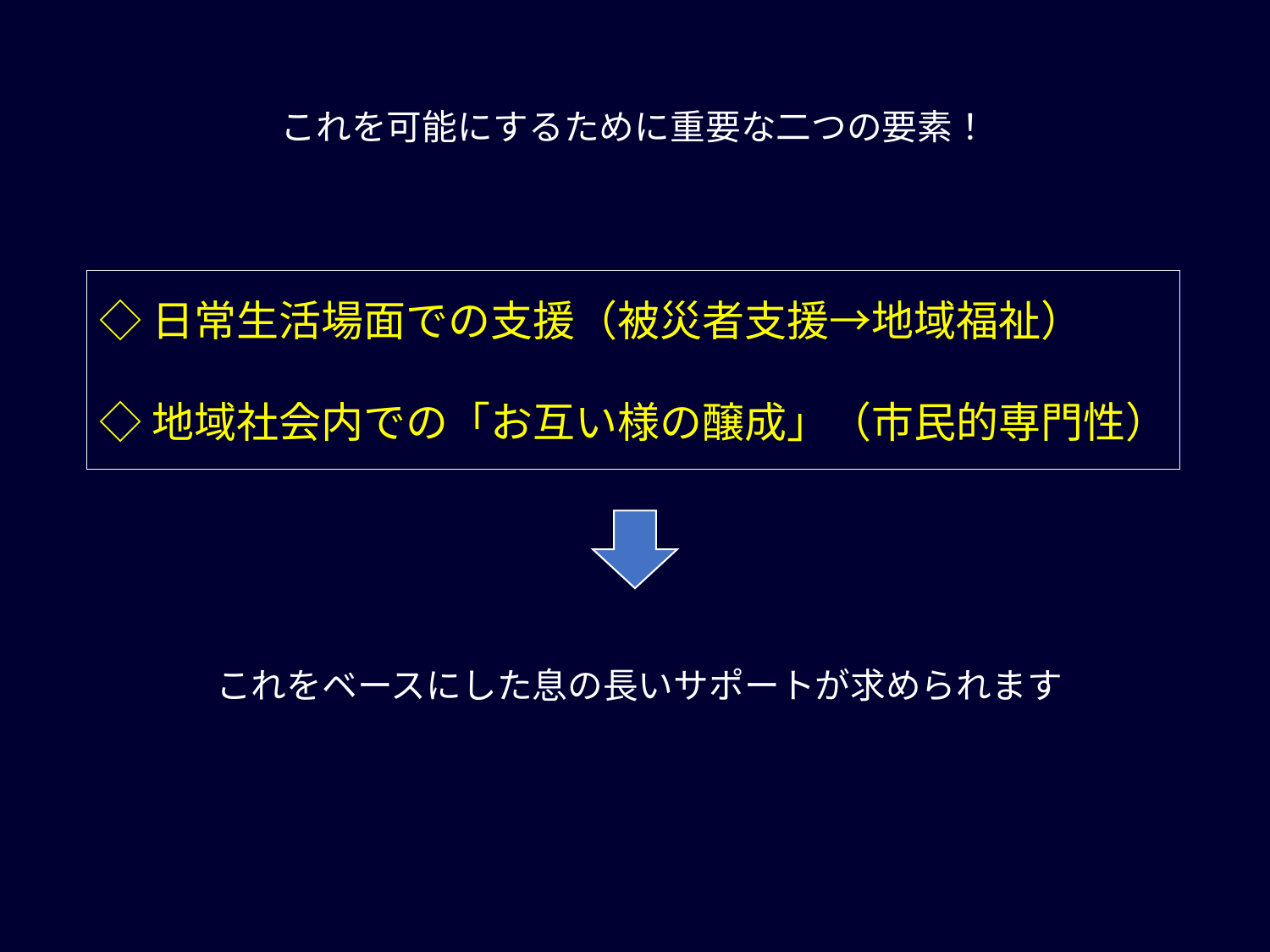

これを可能にするために重要な二つの要素！

◇日常生活場面での支援（被災者支援→地域福祉）

◇地域社会内での「お互い様の醸成」（市民的専門性）

これをベースにした息の長いサポートが求められます